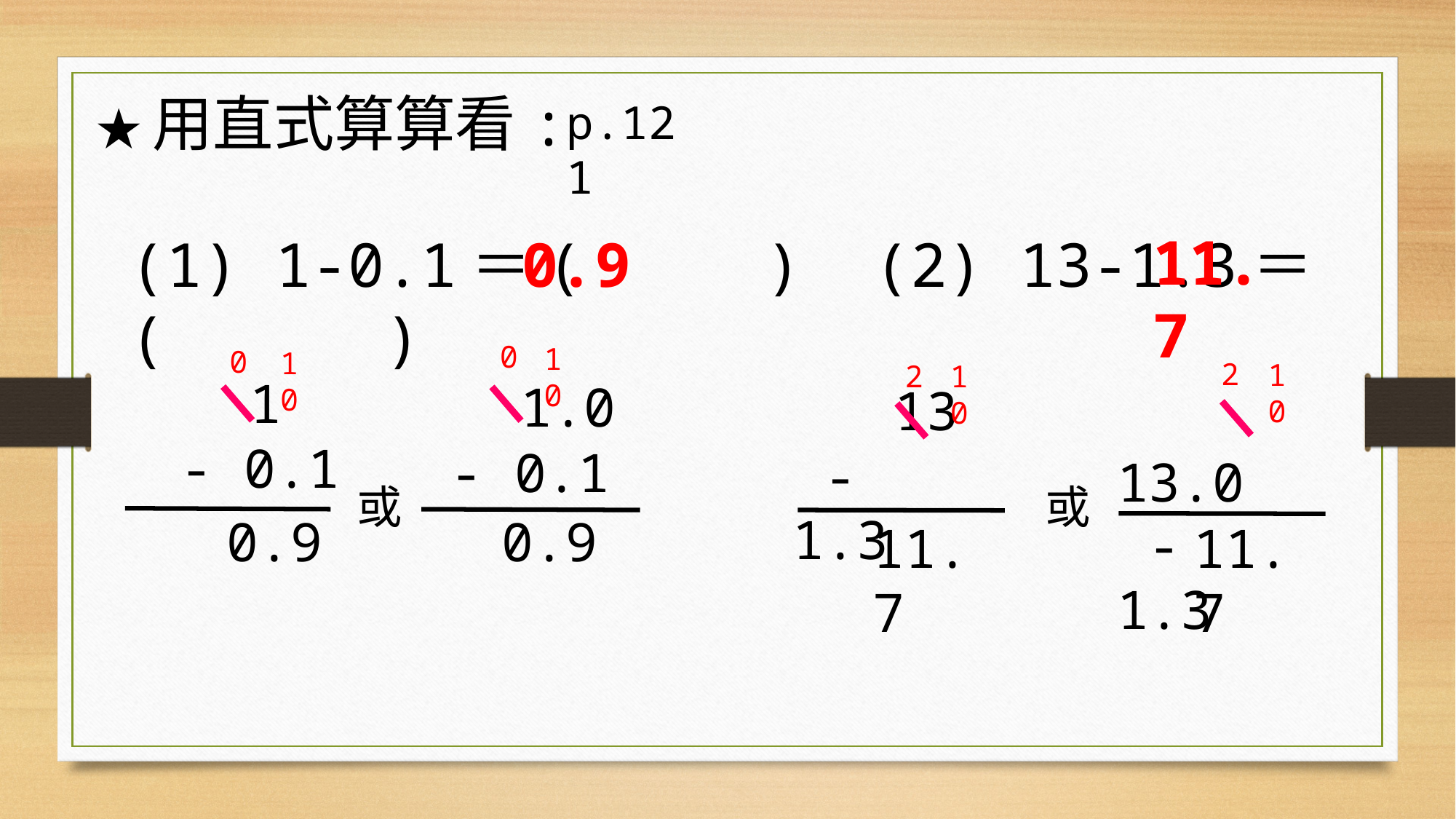

★用直式算算看:
p.121
11.7
(1) 1-0.1＝(     )  (2) 13-1.3＝(      )
0.9
0
10
0
10
2
10
2
10
   1
 - 0.1
   1.0
 - 0.1
   13
 -  1.3
   13.0
 -  1.3

或
或
0.9
0.9

11.7
11.7